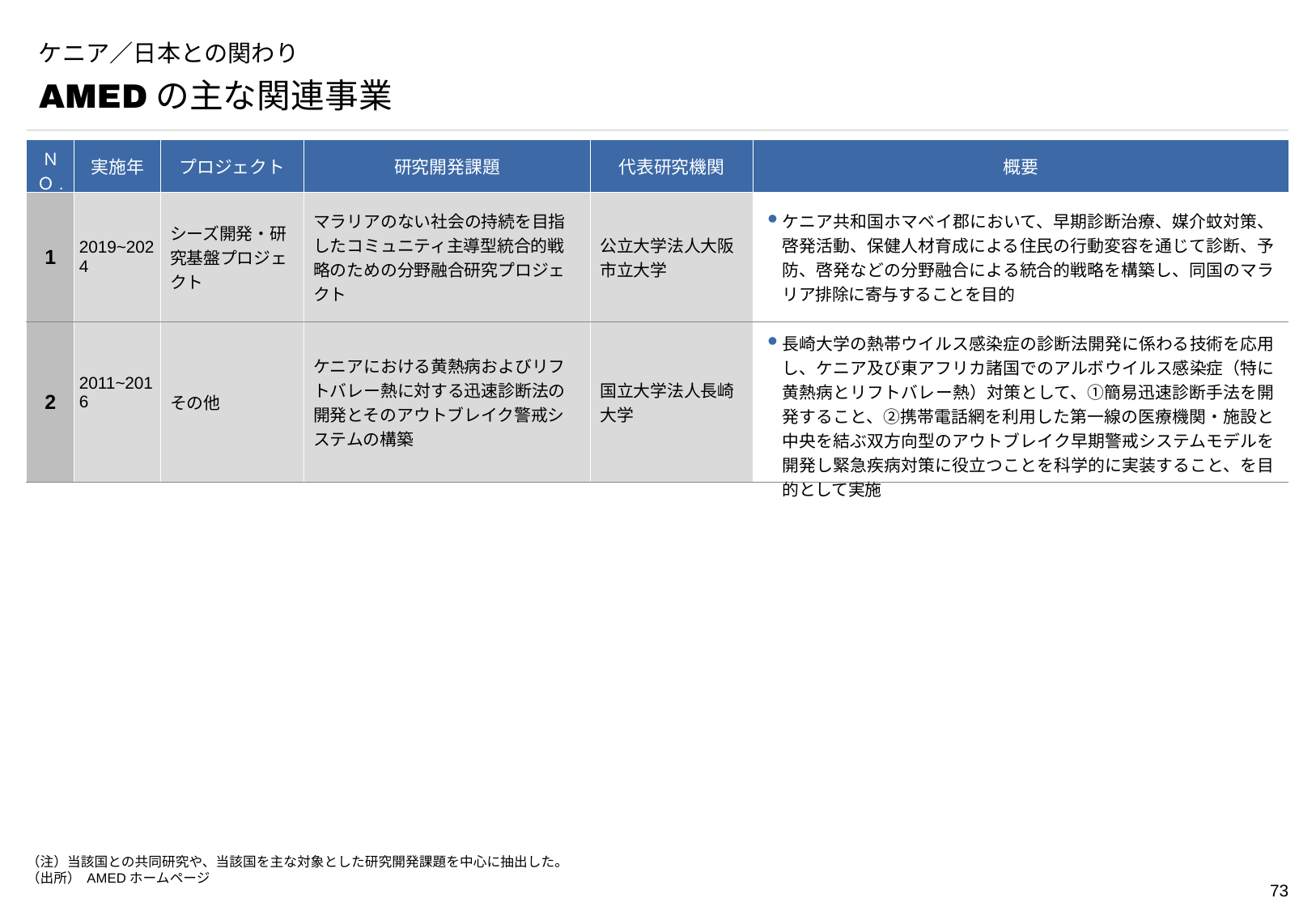

# ケニア／日本との関わり
AMEDの主な関連事業
| ＮＯ. | 実施年 | プロジェクト | 研究開発課題 | 代表研究機関 | 概要 |
| --- | --- | --- | --- | --- | --- |
| 1 | 2019~2024 | シーズ開発・研究基盤プロジェクト | マラリアのない社会の持続を目指したコミュニティ主導型統合的戦略のための分野融合研究プロジェクト | 公立大学法人大阪市立大学 | ケニア共和国ホマベイ郡において、早期診断治療、媒介蚊対策、啓発活動、保健人材育成による住民の行動変容を通じて診断、予防、啓発などの分野融合による統合的戦略を構築し、同国のマラリア排除に寄与することを目的 |
| 2 | 2011~2016 | その他 | ケニアにおける黄熱病およびリフトバレー熱に対する迅速診断法の開発とそのアウトブレイク警戒システムの構築 | 国立大学法人長崎大学 | 長崎大学の熱帯ウイルス感染症の診断法開発に係わる技術を応用し、ケニア及び東アフリカ諸国でのアルボウイルス感染症（特に黄熱病とリフトバレー熱）対策として、①簡易迅速診断手法を開発すること、②携帯電話網を利用した第一線の医療機関・施設と中央を結ぶ双方向型のアウトブレイク早期警戒システムモデルを開発し緊急疾病対策に役立つことを科学的に実装すること、を目的として実施 |
（注）当該国との共同研究や、当該国を主な対象とした研究開発課題を中心に抽出した。
（出所） AMEDホームページ